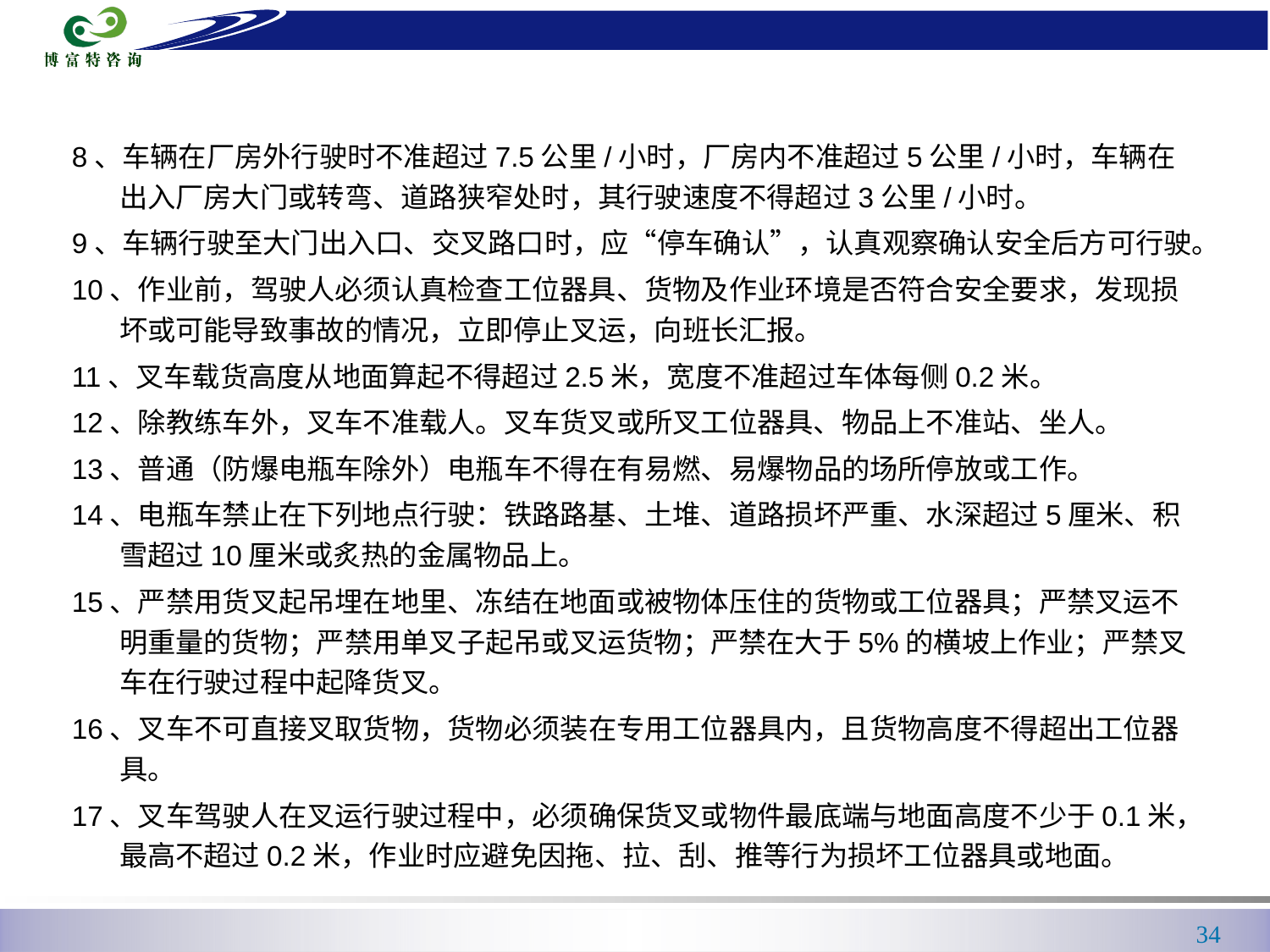

8、车辆在厂房外行驶时不准超过7.5公里/小时，厂房内不准超过5公里/小时，车辆在出入厂房大门或转弯、道路狭窄处时，其行驶速度不得超过3公里/小时。
9、车辆行驶至大门出入口、交叉路口时，应“停车确认”，认真观察确认安全后方可行驶。
10、作业前，驾驶人必须认真检查工位器具、货物及作业环境是否符合安全要求，发现损坏或可能导致事故的情况，立即停止叉运，向班长汇报。
11、叉车载货高度从地面算起不得超过2.5米，宽度不准超过车体每侧0.2米。
12、除教练车外，叉车不准载人。叉车货叉或所叉工位器具、物品上不准站、坐人。
13、普通（防爆电瓶车除外）电瓶车不得在有易燃、易爆物品的场所停放或工作。
14、电瓶车禁止在下列地点行驶：铁路路基、土堆、道路损坏严重、水深超过5厘米、积雪超过10厘米或炙热的金属物品上。
15、严禁用货叉起吊埋在地里、冻结在地面或被物体压住的货物或工位器具；严禁叉运不明重量的货物；严禁用单叉子起吊或叉运货物；严禁在大于5%的横坡上作业；严禁叉车在行驶过程中起降货叉。
16、叉车不可直接叉取货物，货物必须装在专用工位器具内，且货物高度不得超出工位器具。
17、叉车驾驶人在叉运行驶过程中，必须确保货叉或物件最底端与地面高度不少于0.1米，最高不超过0.2米，作业时应避免因拖、拉、刮、推等行为损坏工位器具或地面。

34